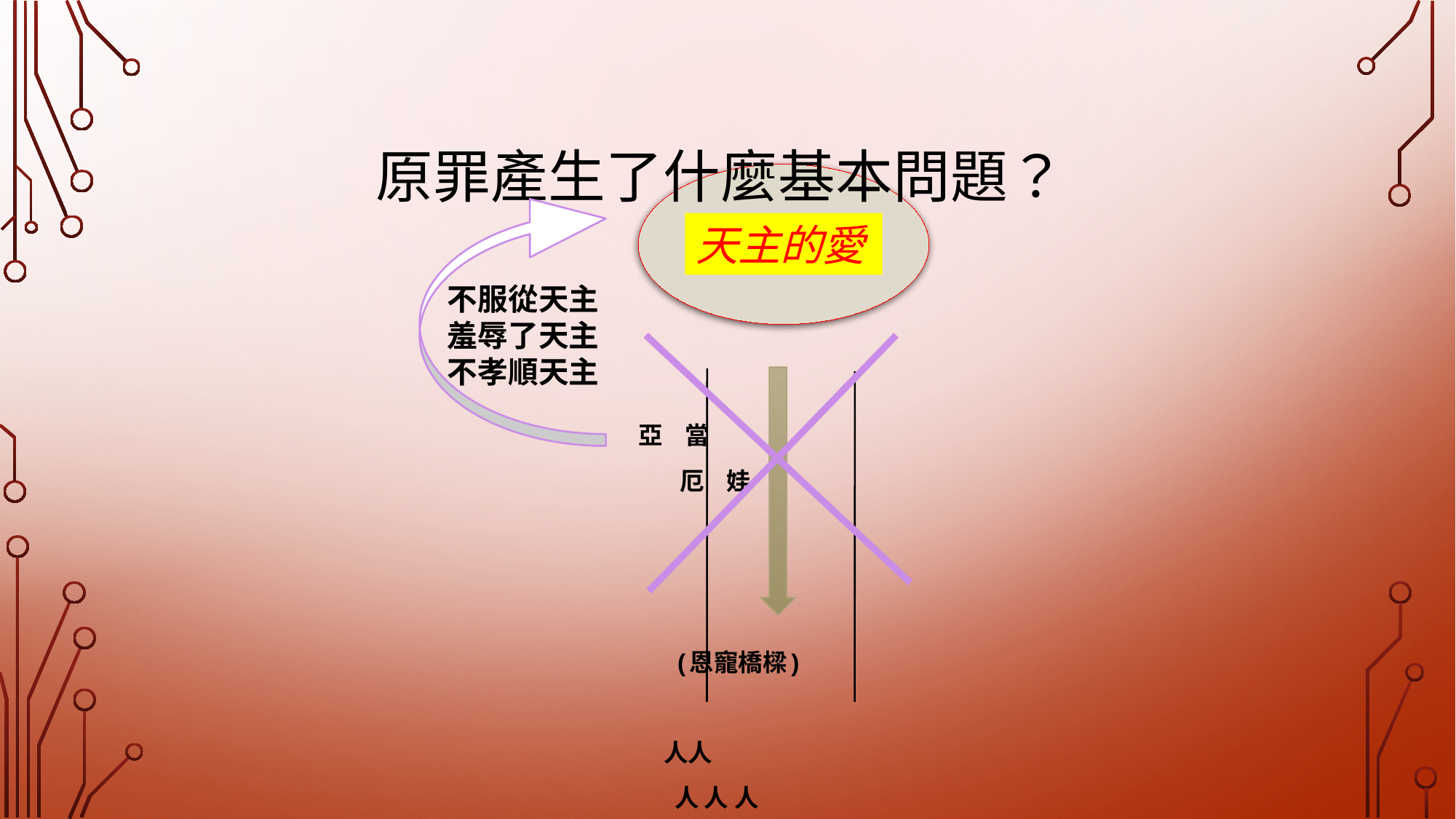

# 原罪產生了什麼基本問題？

不服從天主
羞辱了天主
不孝順天主
天主的愛

        亞    當
                 厄    娃

              (恩寵橋樑)

              人人
                人 人 人